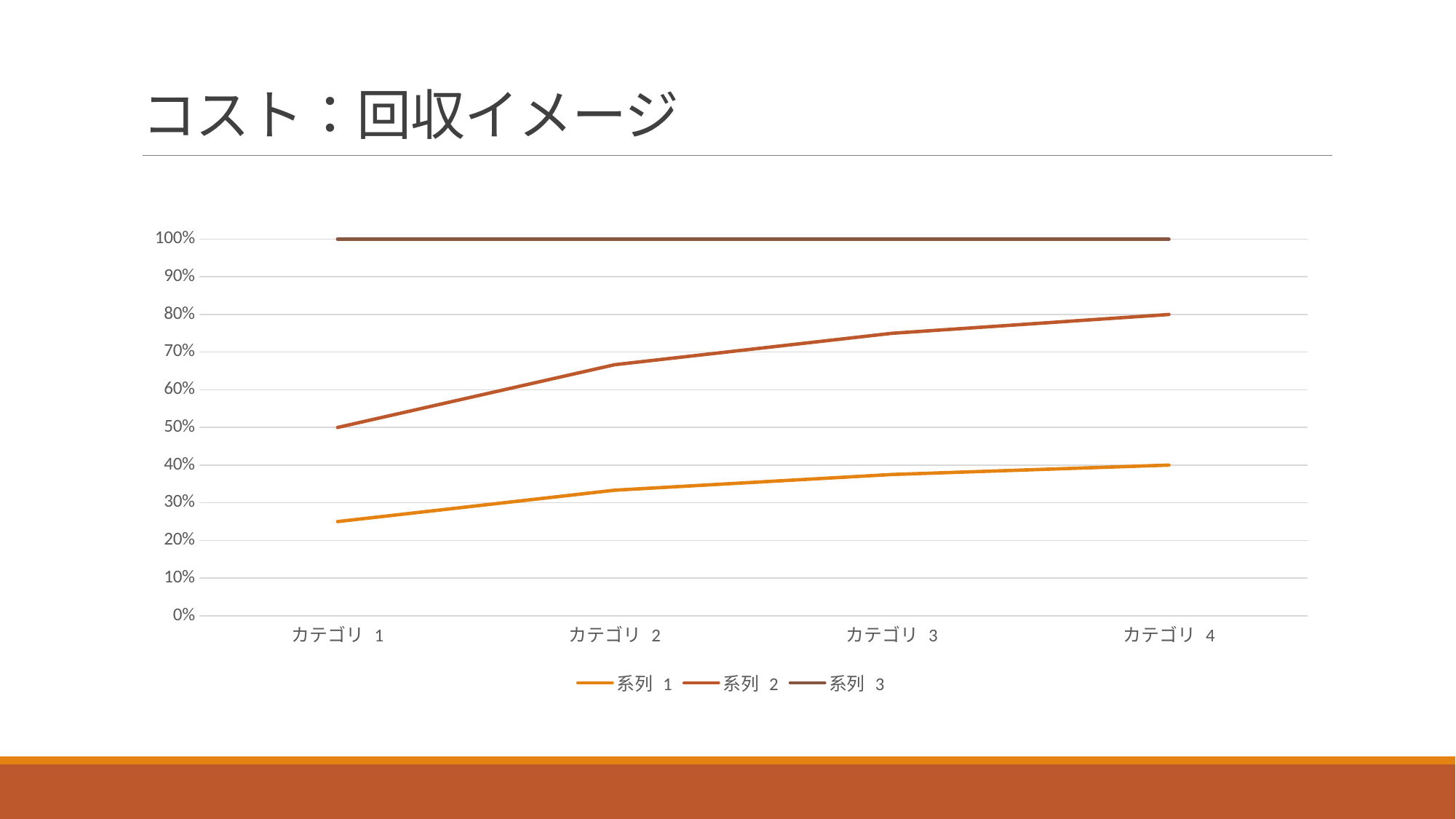

# コスト：回収イメージ

### Chart

| Category | 系列 1 | 系列 2 | 系列 3 |
|---|---|---|---|
| カテゴリ 1 | 1.0 | 1.0 | 2.0 |
| カテゴリ 2 | 2.0 | 2.0 | 2.0 |
| カテゴリ 3 | 3.0 | 3.0 | 2.0 |
| カテゴリ 4 | 4.0 | 4.0 | 2.0 |